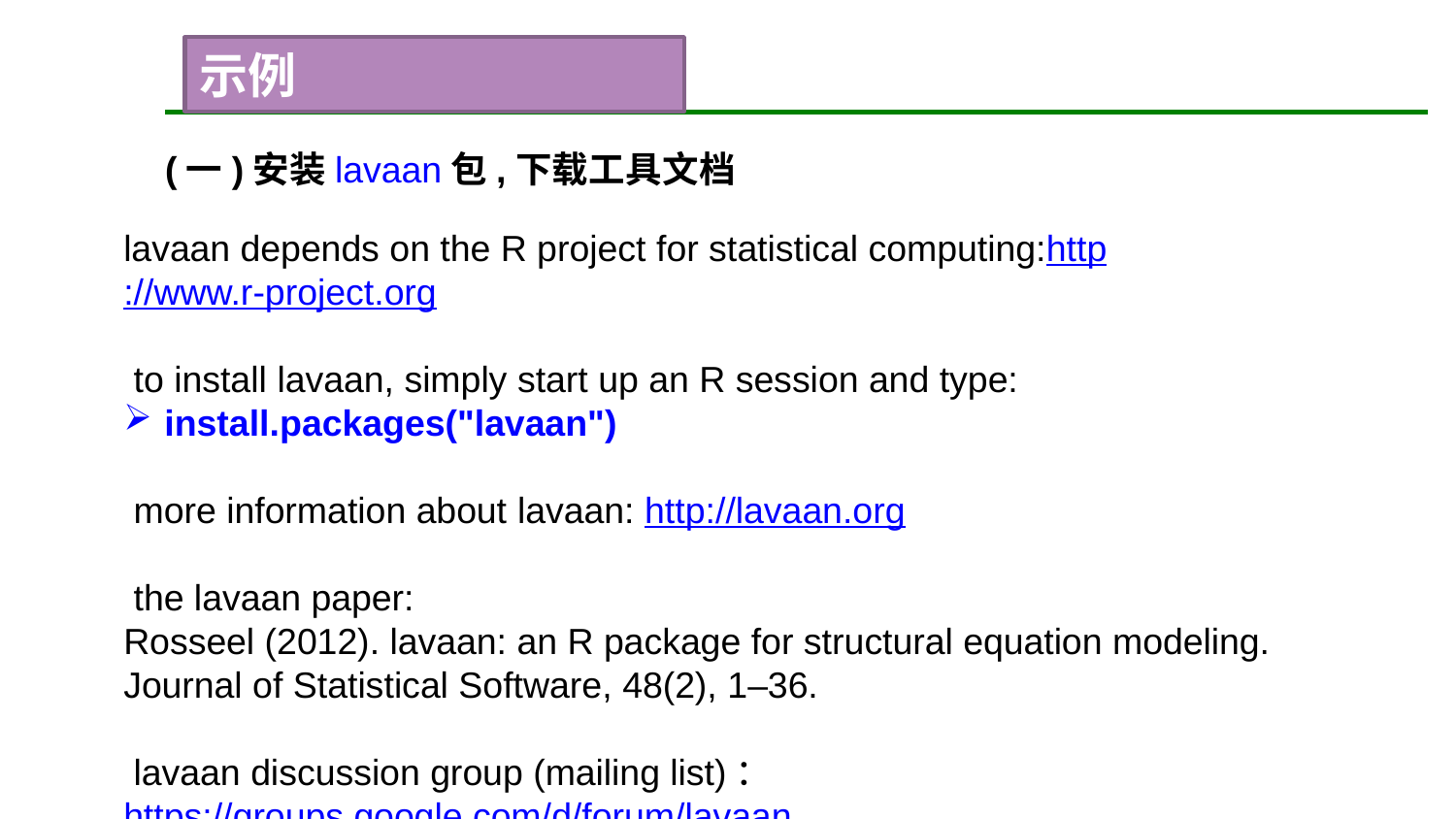

示例
(一)安装lavaan包,下载工具文档
lavaan depends on the R project for statistical computing:http://www.r-project.org

 to install lavaan, simply start up an R session and type:
install.packages("lavaan")

 more information about lavaan: http://lavaan.org

 the lavaan paper:
Rosseel (2012). lavaan: an R package for structural equation modeling. Journal of Statistical Software, 48(2), 1–36.

 lavaan discussion group (mailing list)：https://groups.google.com/d/forum/lavaan